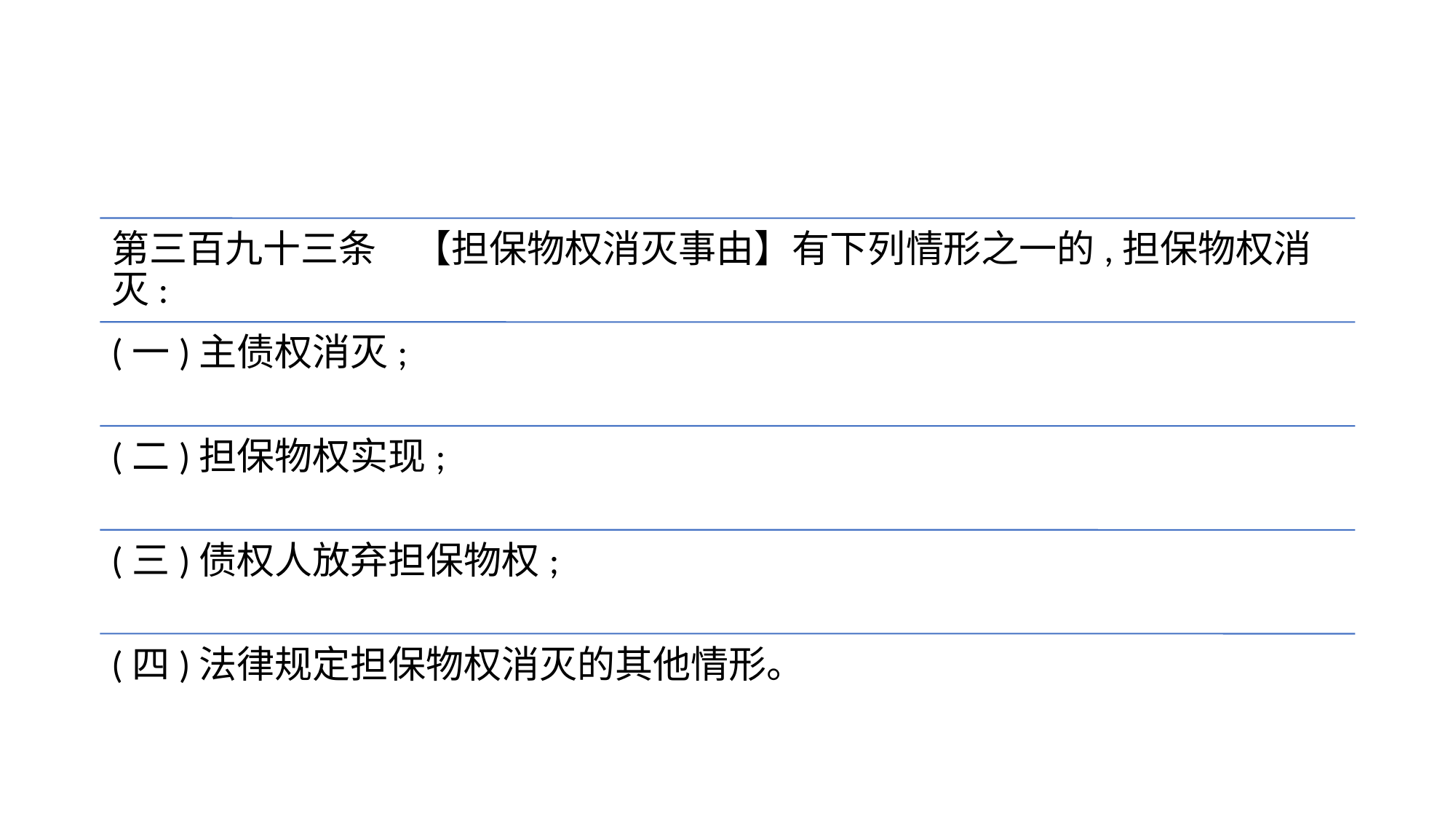

第三百九十三条　【担保物权消灭事由】有下列情形之一的,担保物权消灭:
(一)主债权消灭;
(二)担保物权实现;
(三)债权人放弃担保物权;
(四)法律规定担保物权消灭的其他情形。